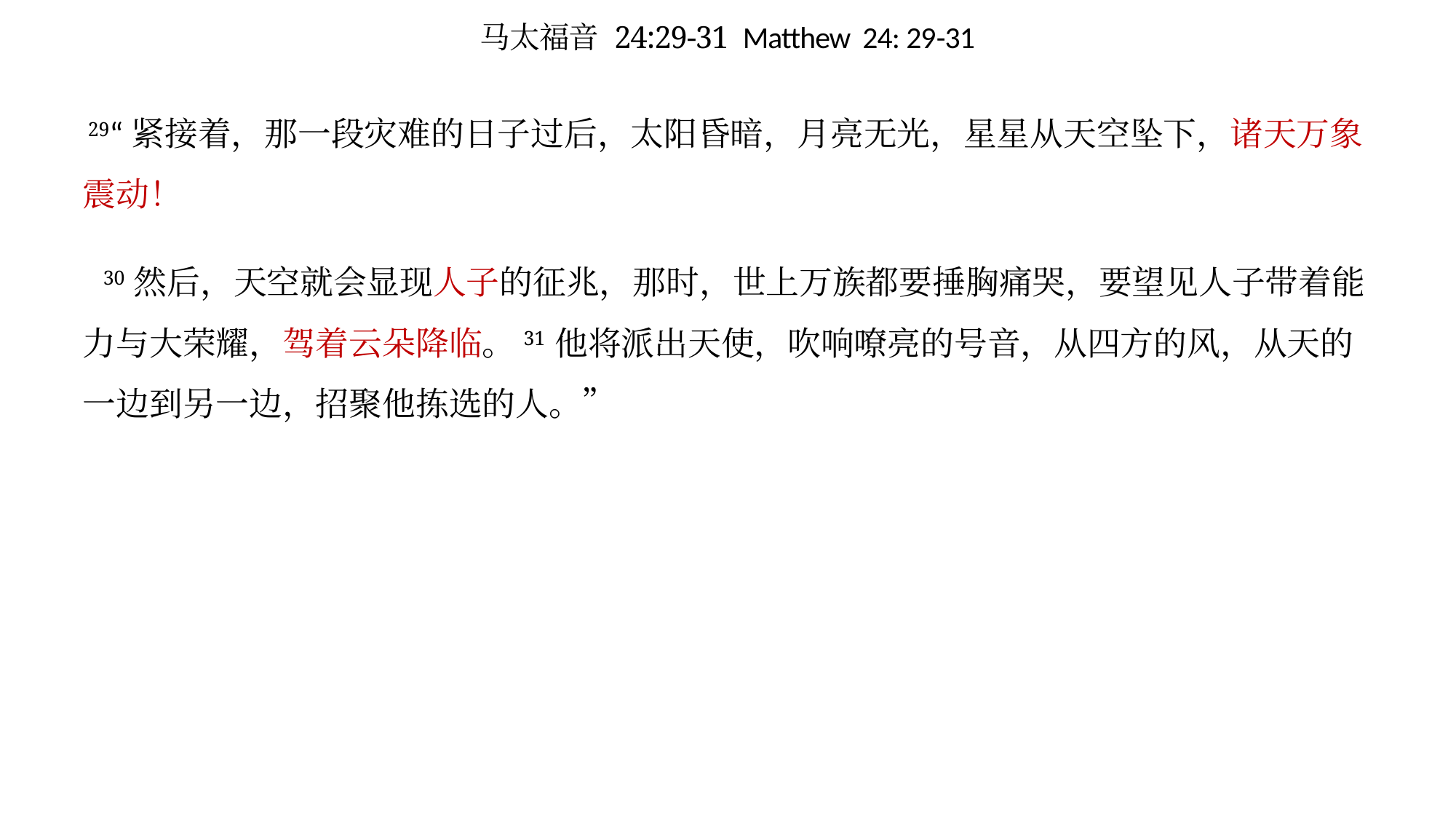

# 马太福音 24:29-31  Matthew  24: 29-31
 29“紧接着，那一段灾难的日子过后，太阳昏暗，月亮无光，星星从天空坠下，诸天万象震动！
    30 然后，天空就会显现人子的征兆，那时，世上万族都要捶胸痛哭，要望见人子带着能力与大荣耀，驾着云朵降临。31 他将派出天使，吹响嘹亮的号音，从四方的风，从天的一边到另一边，招聚他拣选的人。”